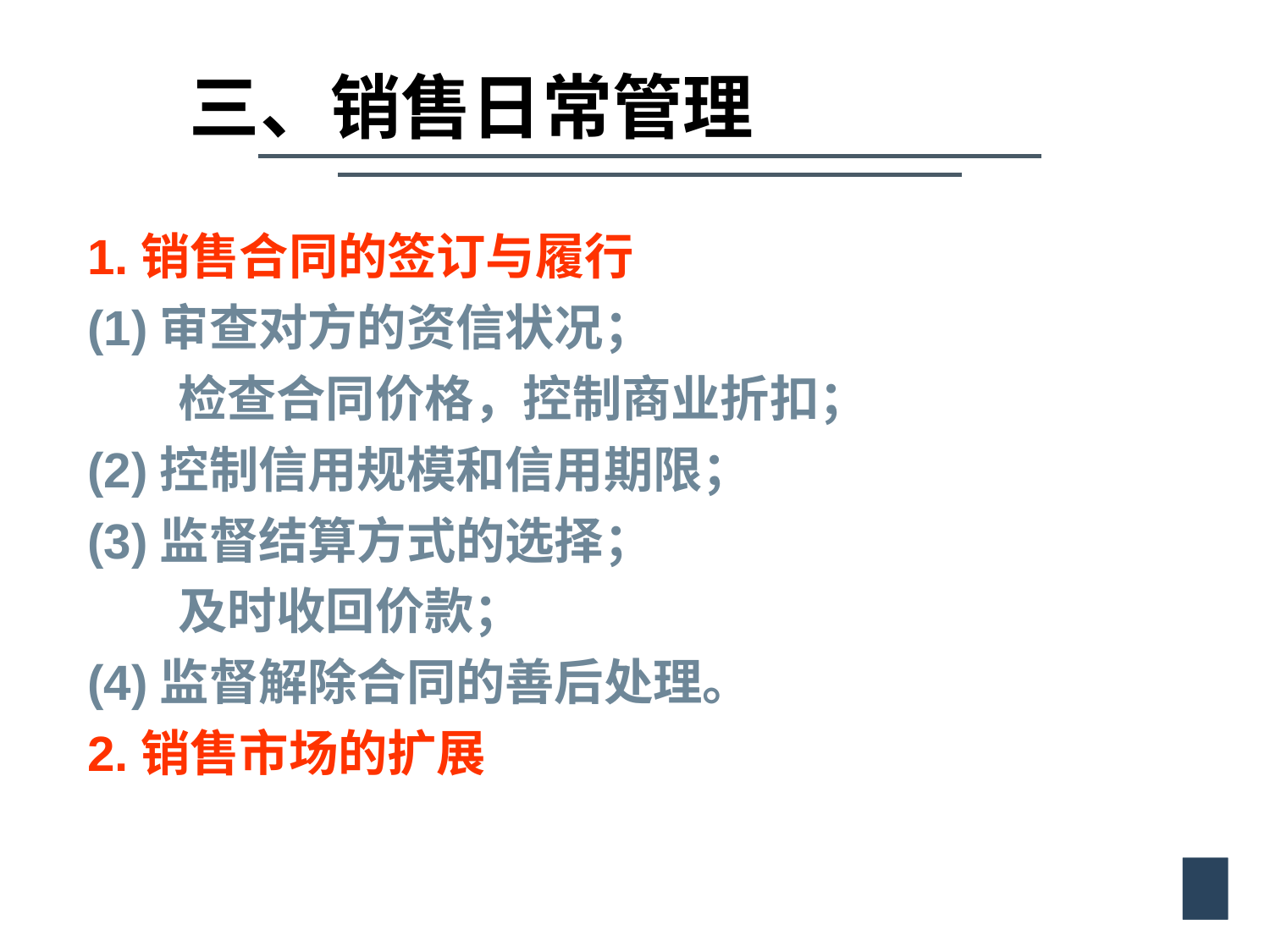

# 三、销售日常管理
1.销售合同的签订与履行
(1)审查对方的资信状况；
       检查合同价格，控制商业折扣；
(2)控制信用规模和信用期限；
(3)监督结算方式的选择；
       及时收回价款；
(4)监督解除合同的善后处理。
2.销售市场的扩展